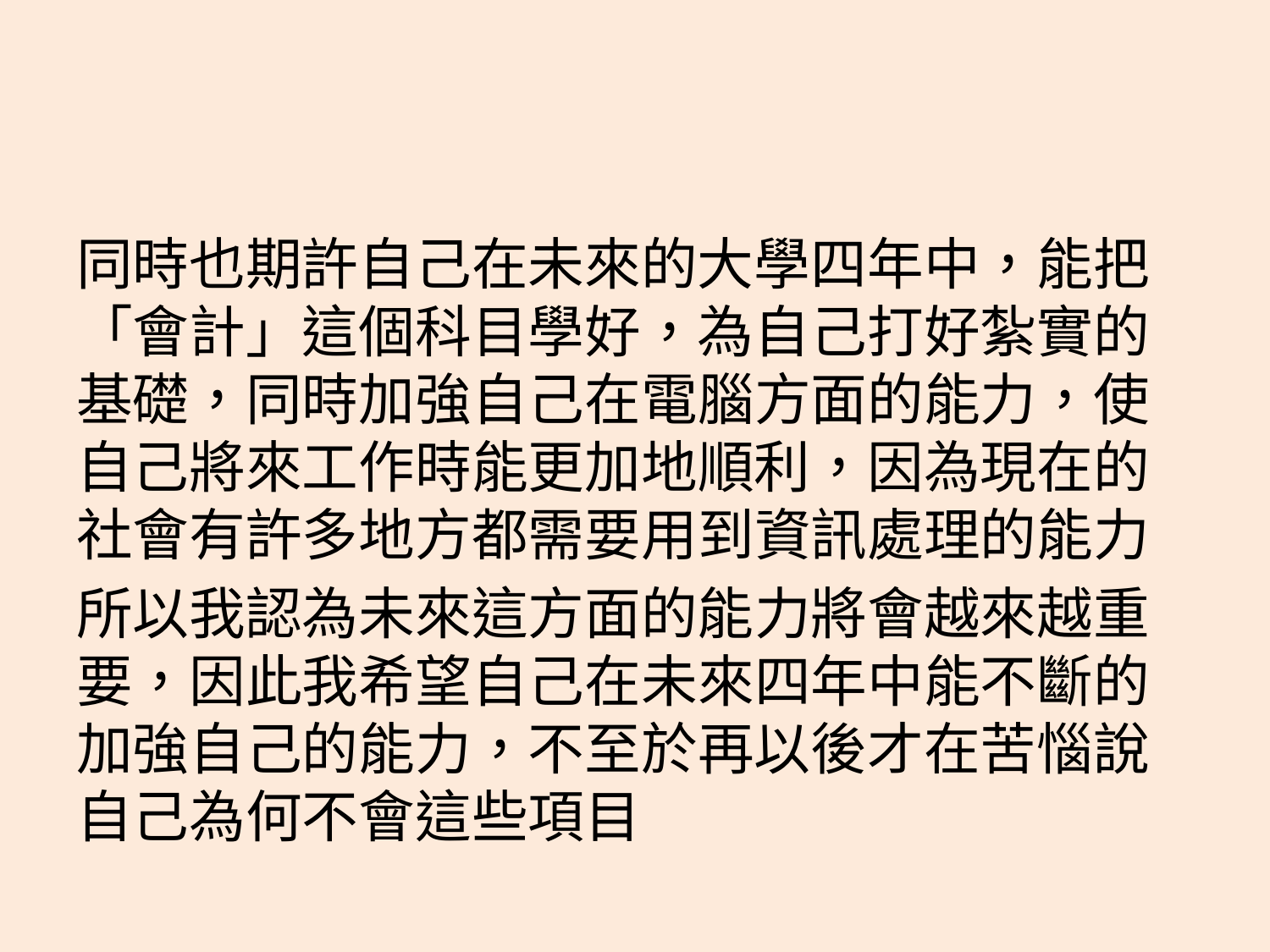

#
同時也期許自己在未來的大學四年中，能把「會計」這個科目學好，為自己打好紮實的基礎，同時加強自己在電腦方面的能力，使自己將來工作時能更加地順利，因為現在的社會有許多地方都需要用到資訊處理的能力
所以我認為未來這方面的能力將會越來越重要，因此我希望自己在未來四年中能不斷的加強自己的能力，不至於再以後才在苦惱說自己為何不會這些項目